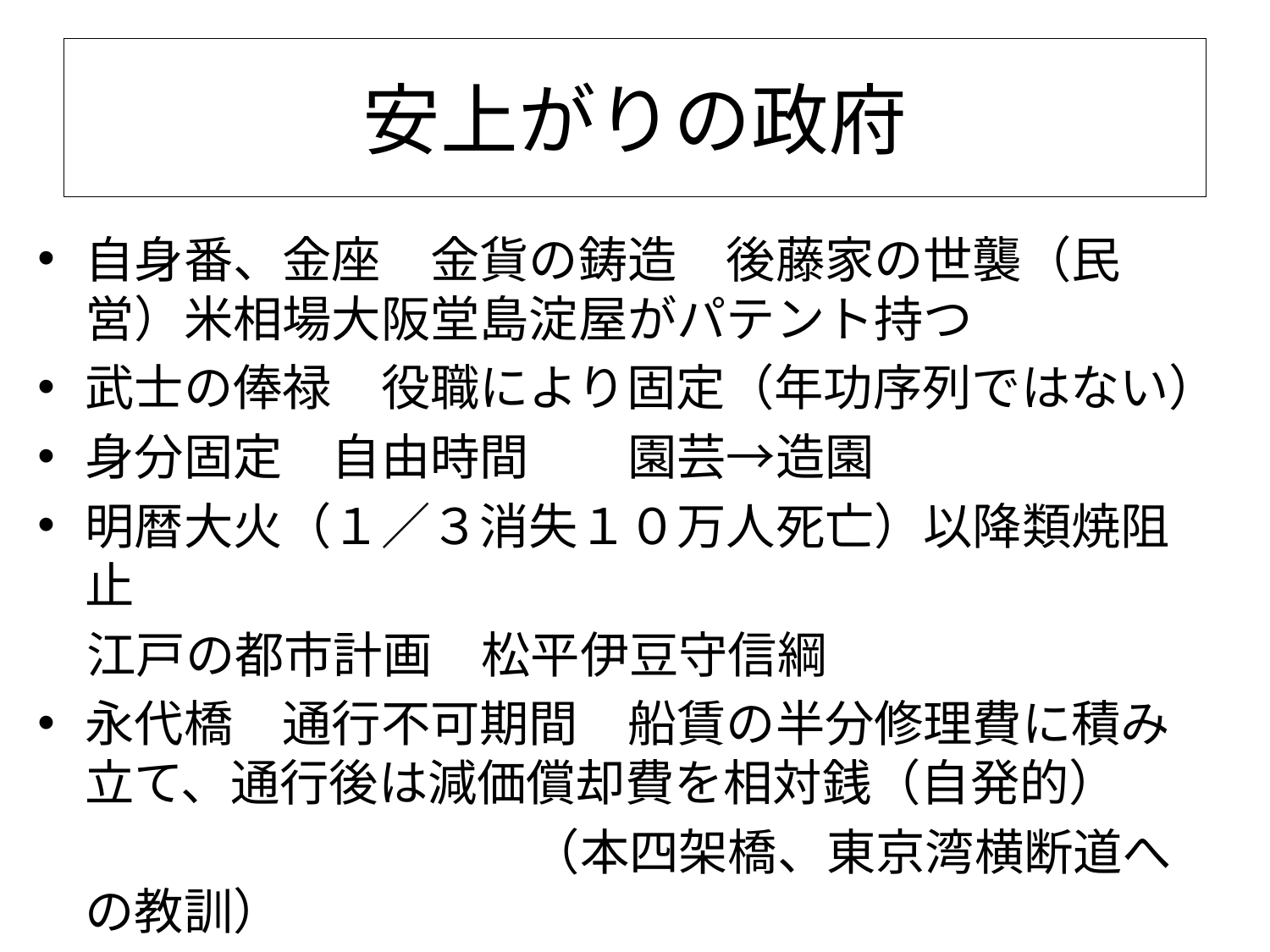

# 安上がりの政府
自身番、金座　金貨の鋳造　後藤家の世襲（民営）米相場大阪堂島淀屋がパテント持つ
武士の俸禄　役職により固定（年功序列ではない）
身分固定　自由時間　　園芸→造園
明暦大火（１／３消失１０万人死亡）以降類焼阻止
　江戸の都市計画　松平伊豆守信綱
永代橋　通行不可期間　船賃の半分修理費に積み立て、通行後は減価償却費を相対銭（自発的）
　　　　　　　　　　（本四架橋、東京湾横断道への教訓）